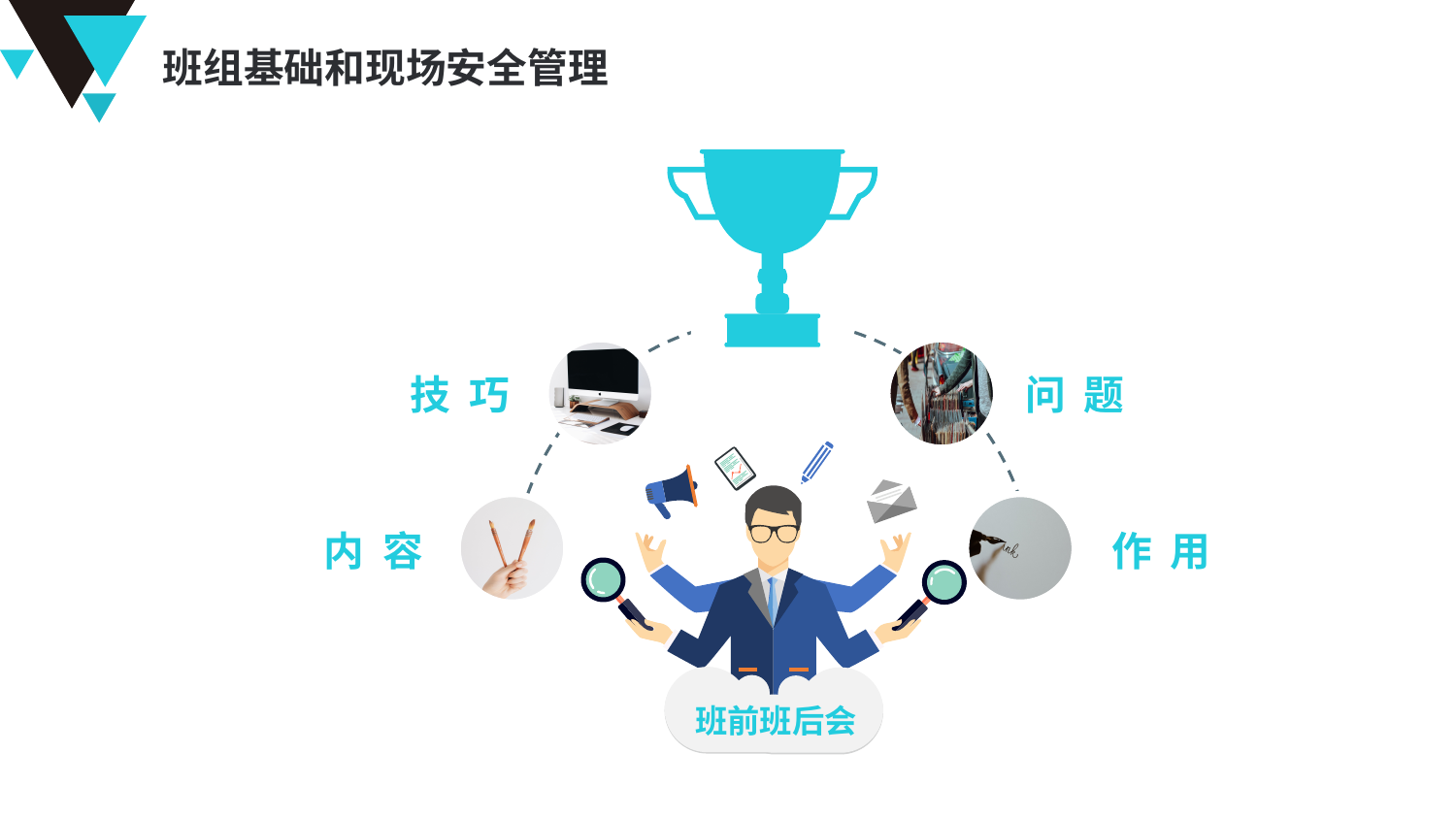

班组基础和现场安全管理

技  巧
问  题

内  容
作  用

班前班后会